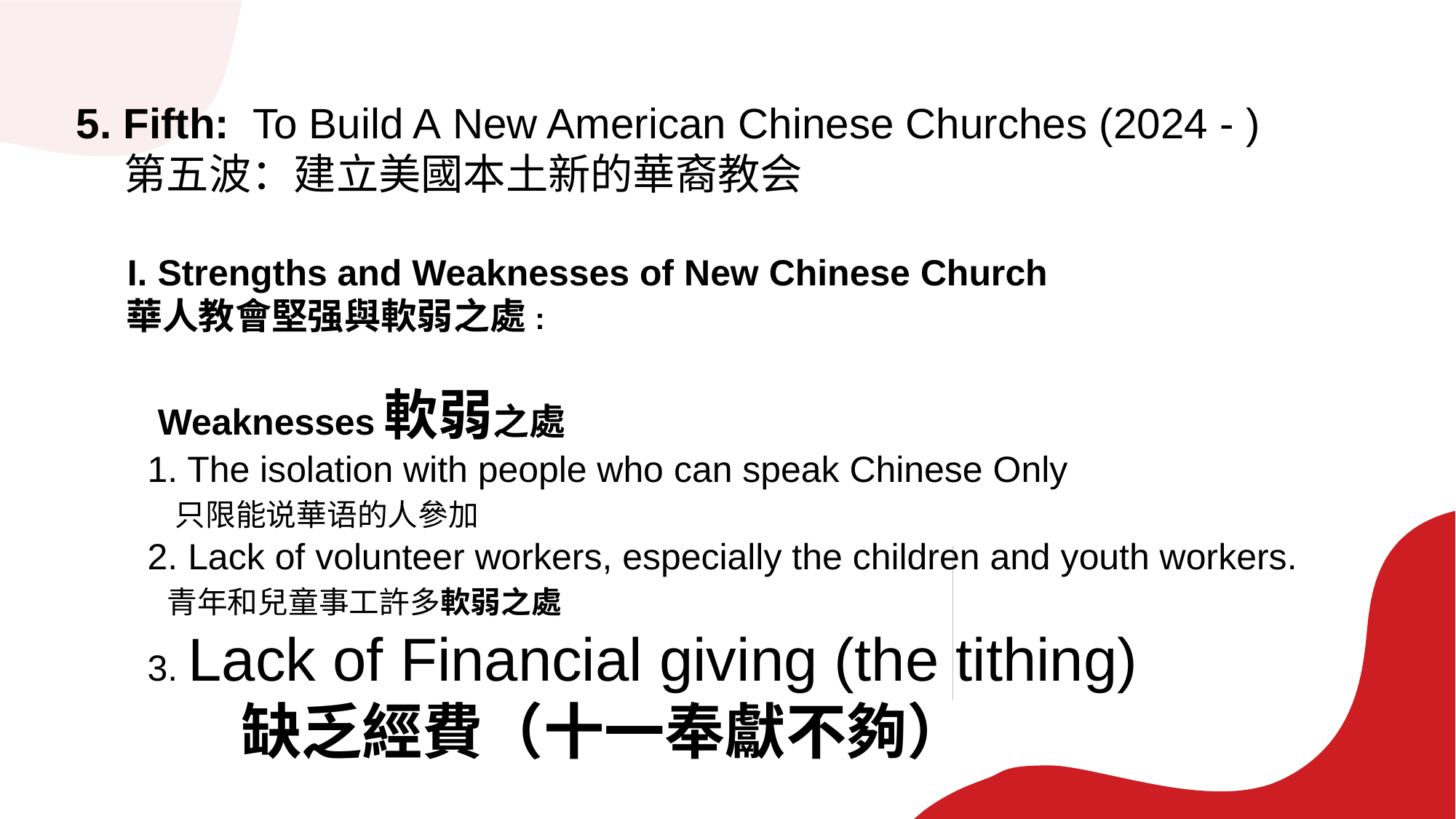

5. Fifth:  To Build A New American Chinese Churches (2024 - )
    第五波：建立美國本土新的華裔教会

     I. Strengths and Weaknesses of New Chinese Church
     華人教會堅强與軟弱之處:

        Weaknesses軟弱之處
       1. The isolation with people who can speak Chinese Only
           只限能说華语的人參加
       2. Lack of volunteer workers, especially the children and youth workers.
          青年和兒童事工許多軟弱之處
       3. Lack of Financial giving (the tithing)
           缺乏經費（十一奉獻不夠）